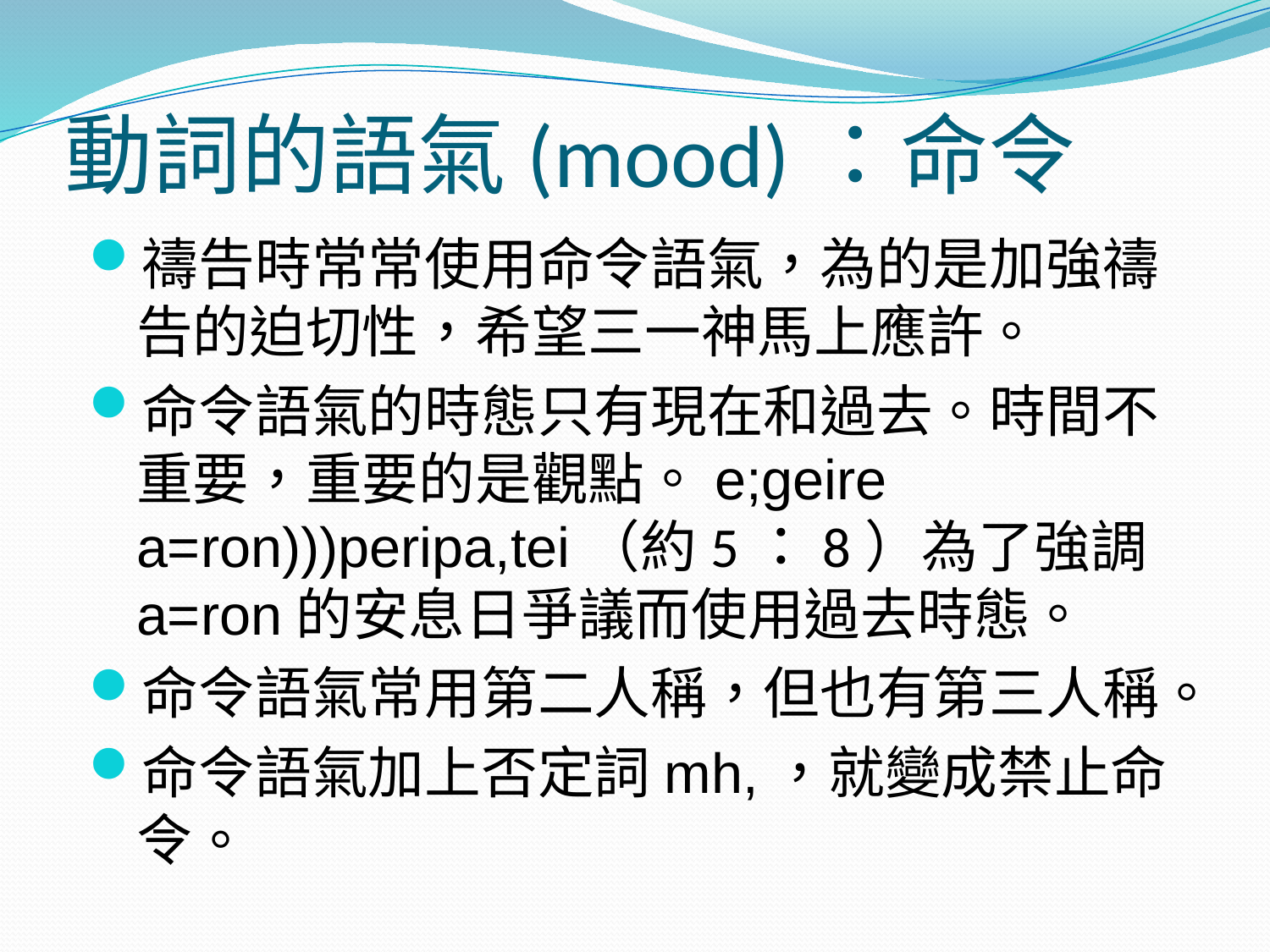

# 動詞的語氣(mood)：命令
禱告時常常使用命令語氣，為的是加強禱告的迫切性，希望三一神馬上應許。
命令語氣的時態只有現在和過去。時間不重要，重要的是觀點。e;geire a=ron)))peripa,tei（約5：8）為了強調a=ron的安息日爭議而使用過去時態。
命令語氣常用第二人稱，但也有第三人稱。
命令語氣加上否定詞mh,，就變成禁止命令。